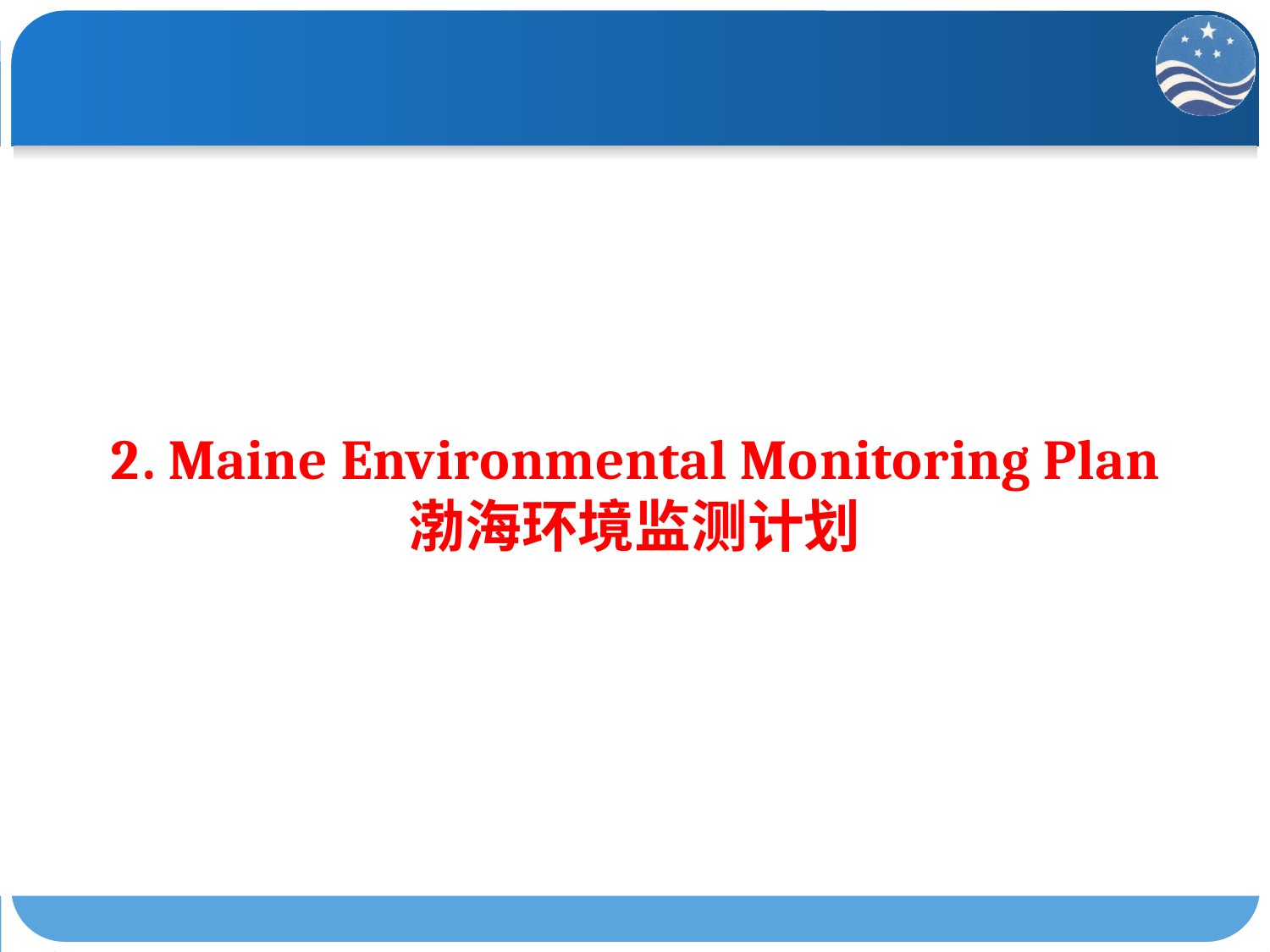

# 2. Maine Environmental Monitoring Plan 渤海环境监测计划